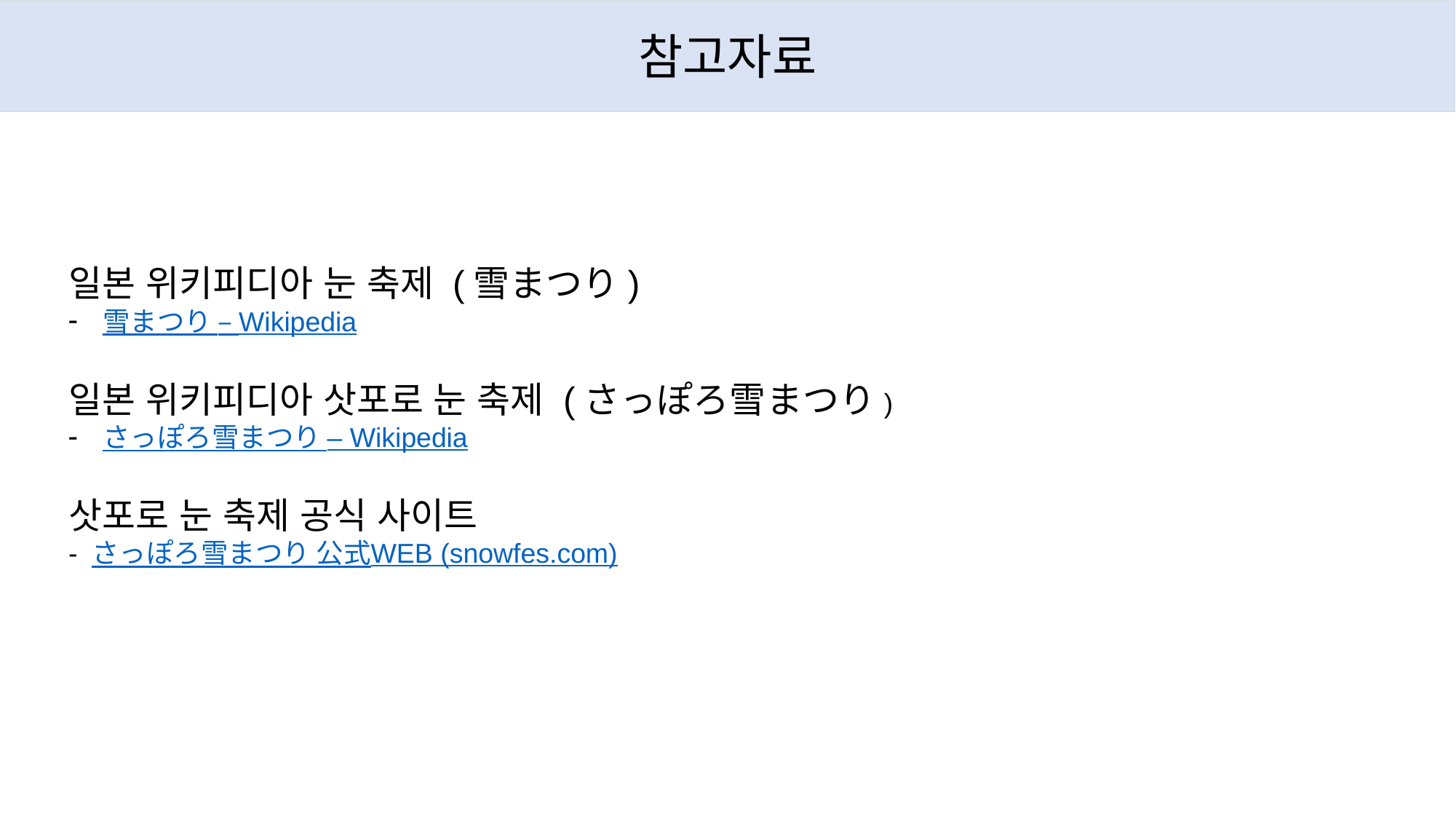

참고자료
일본 위키피디아 눈 축제 (雪まつり)
雪まつり – Wikipedia

일본 위키피디아 삿포로 눈 축제 (さっぽろ雪まつり)
さっぽろ雪まつり – Wikipedia

삿포로 눈 축제 공식 사이트
- さっぽろ雪まつり 公式WEB (snowfes.com)